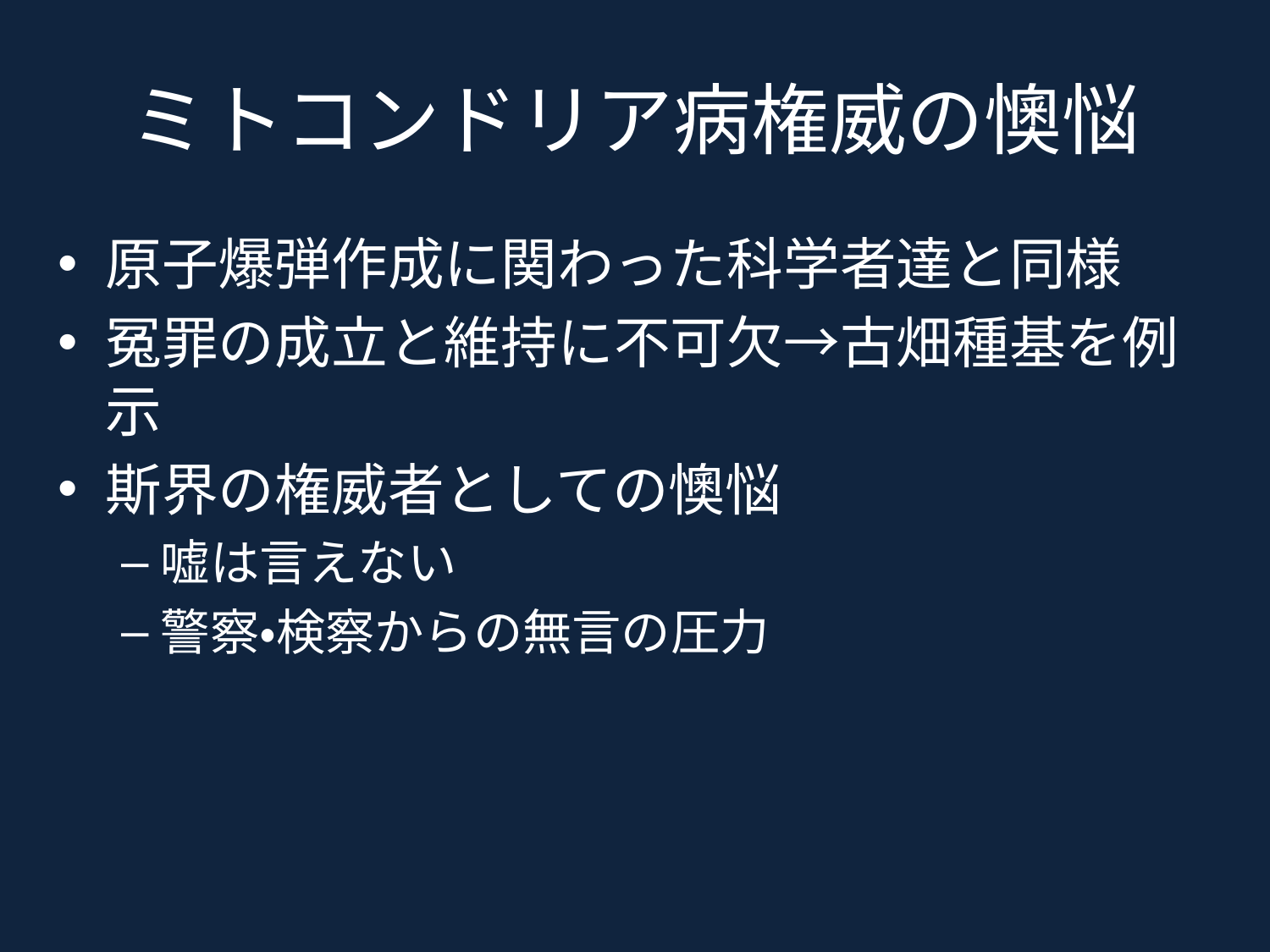

# ミトコンドリア病権威の懊悩
原子爆弾作成に関わった科学者達と同様
冤罪の成立と維持に不可欠→古畑種基を例示
斯界の権威者としての懊悩
嘘は言えない
警察・検察からの無言の圧力